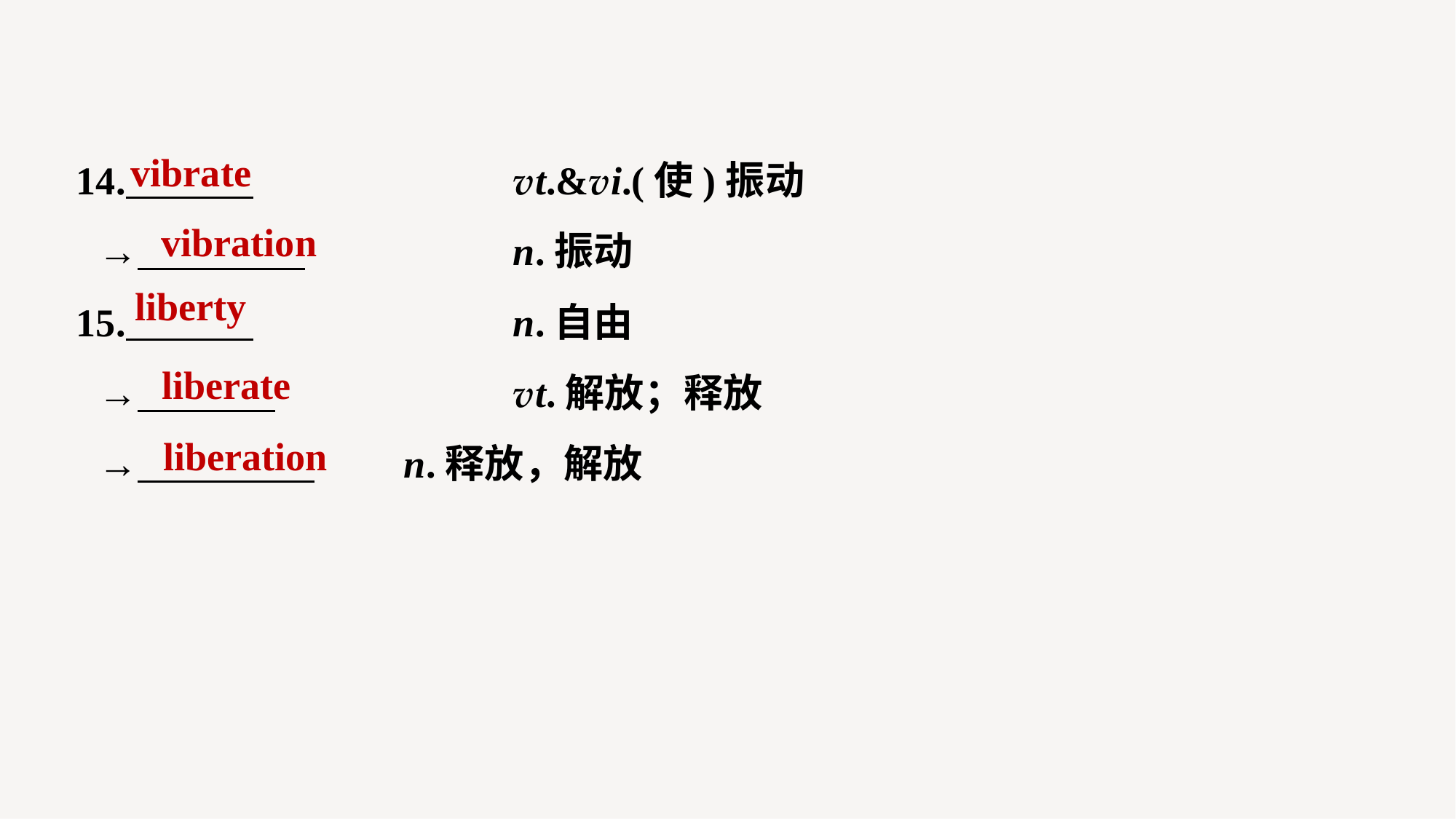

14.              			vt.&vi.(使)振动
  →                  			n.振动
15.              			n.自由
  →               			vt.解放；释放
  →                   		n.释放，解放
vibrate
vibration
liberty
liberate
liberation